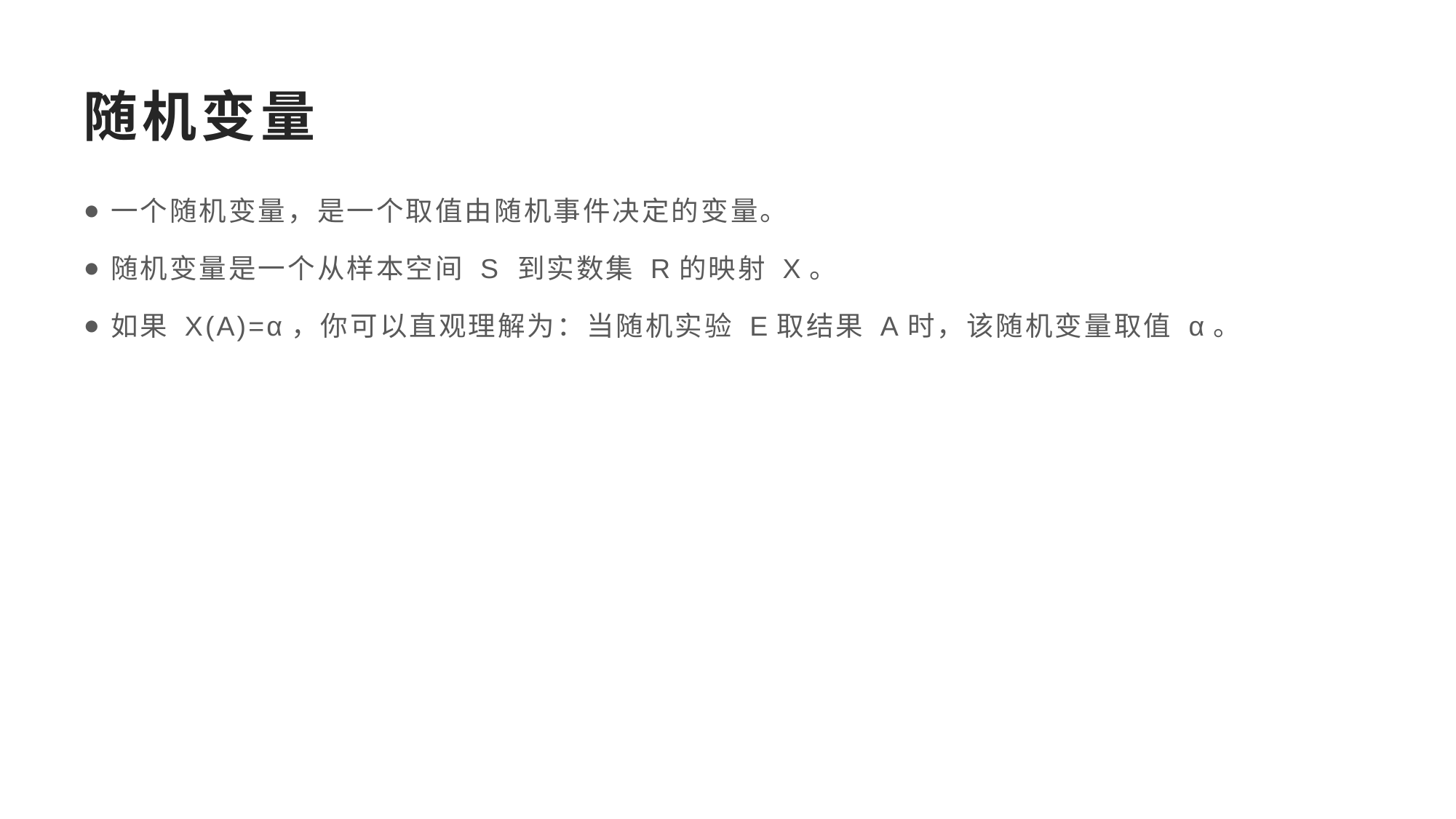

# 随机变量
一个随机变量，是一个取值由随机事件决定的变量。
随机变量是一个从样本空间 S 到实数集 R的映射 X。
如果 X(A)=α，你可以直观理解为：当随机实验 E取结果 A时，该随机变量取值 α。